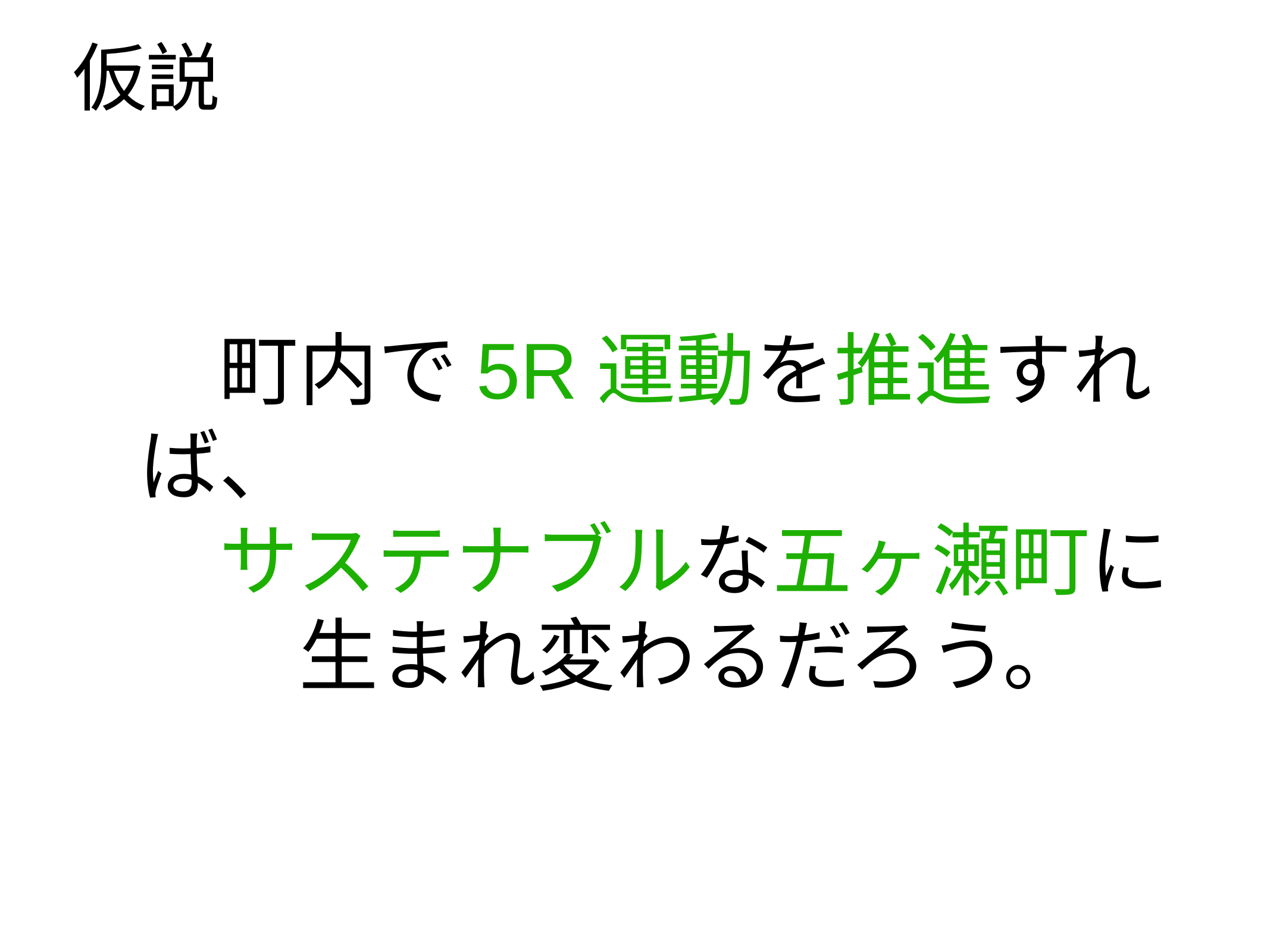

# 仮説
　町内で5R運動を推進すれば、
　サステナブルな五ヶ瀬町に
　　生まれ変わるだろう。